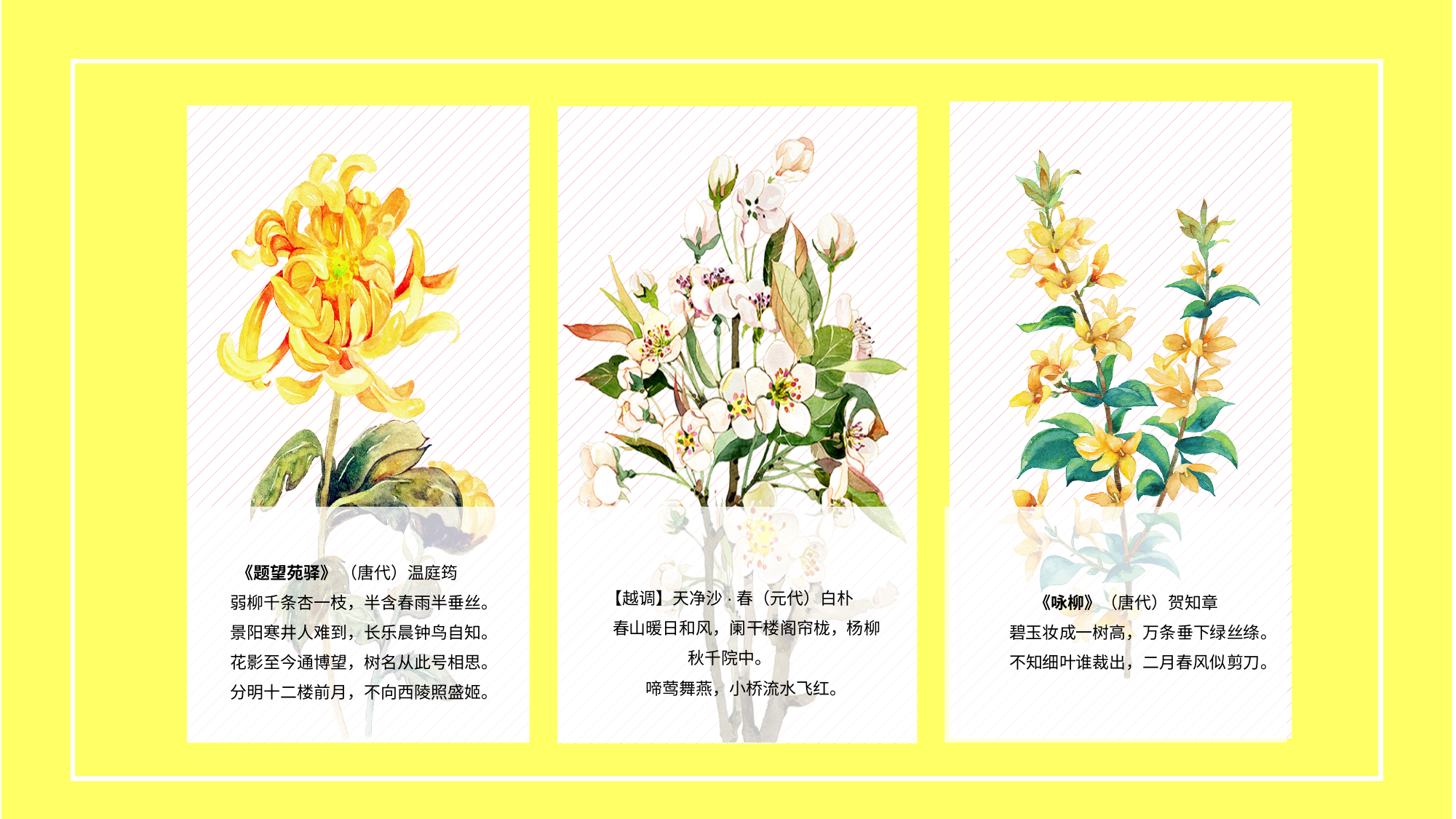

【越调】天净沙·春（元代）白朴
　　春山暖日和风，阑干楼阁帘栊，杨柳秋千院中。
　　啼莺舞燕，小桥流水飞红。
《题望苑驿》 （唐代）温庭筠
　　弱柳千条杏一枝，半含春雨半垂丝。
　　景阳寒井人难到，长乐晨钟鸟自知。
　　花影至今通博望，树名从此号相思。
　　分明十二楼前月，不向西陵照盛姬。
《咏柳》（唐代）贺知章
　　碧玉妆成一树高，万条垂下绿丝绦。
　　不知细叶谁裁出，二月春风似剪刀。